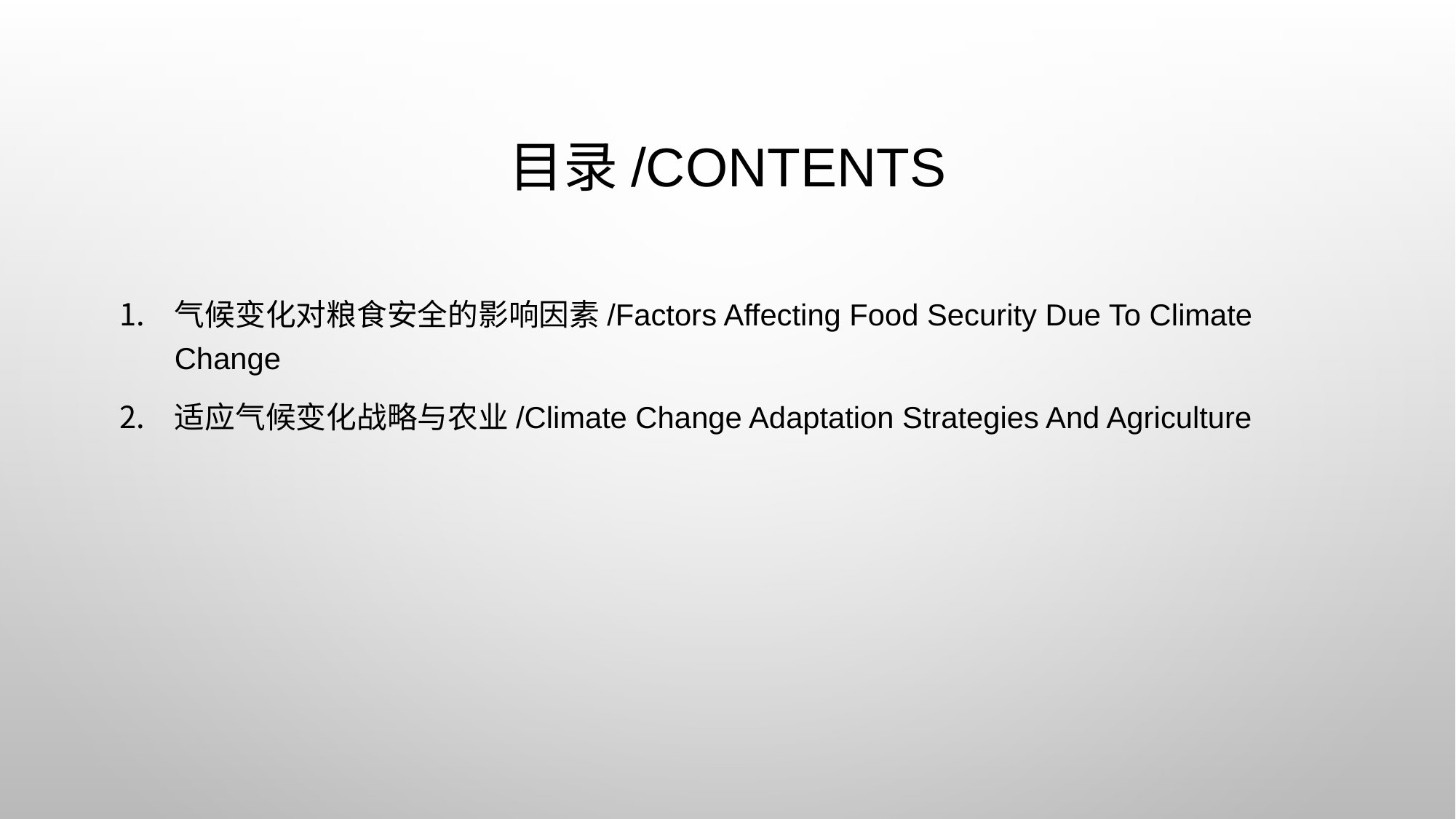

# 目录/contents
气候变化对粮食安全的影响因素/Factors Affecting Food Security Due To Climate Change
适应气候变化战略与农业/Climate Change Adaptation Strategies And Agriculture